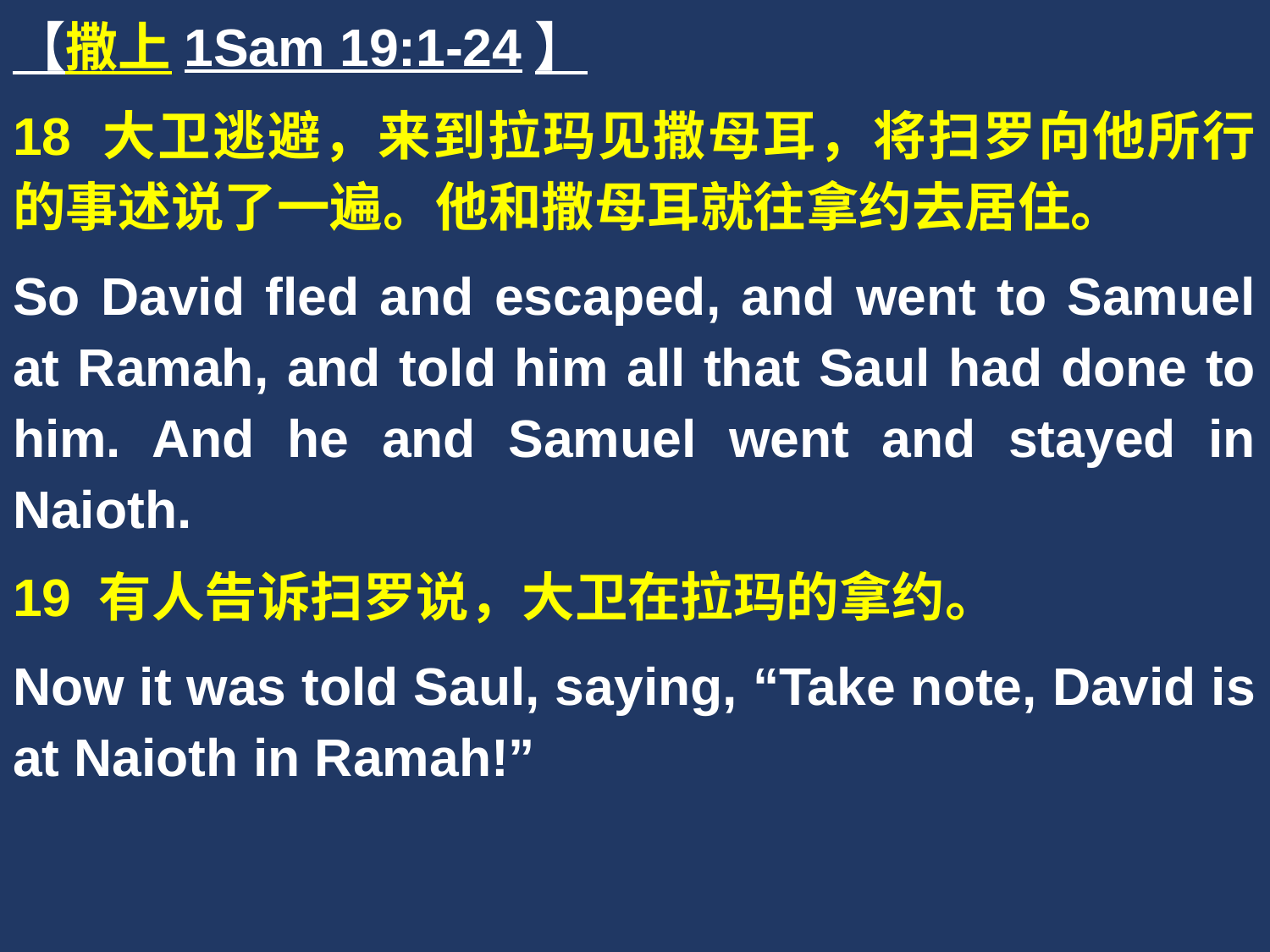

【撒上1Sam 19:1-24】
18 大卫逃避，来到拉玛见撒母耳，将扫罗向他所行的事述说了一遍。他和撒母耳就往拿约去居住。
So David fled and escaped, and went to Samuel at Ramah, and told him all that Saul had done to him. And he and Samuel went and stayed in Naioth.
19 有人告诉扫罗说，大卫在拉玛的拿约。
Now it was told Saul, saying, “Take note, David is at Naioth in Ramah!”